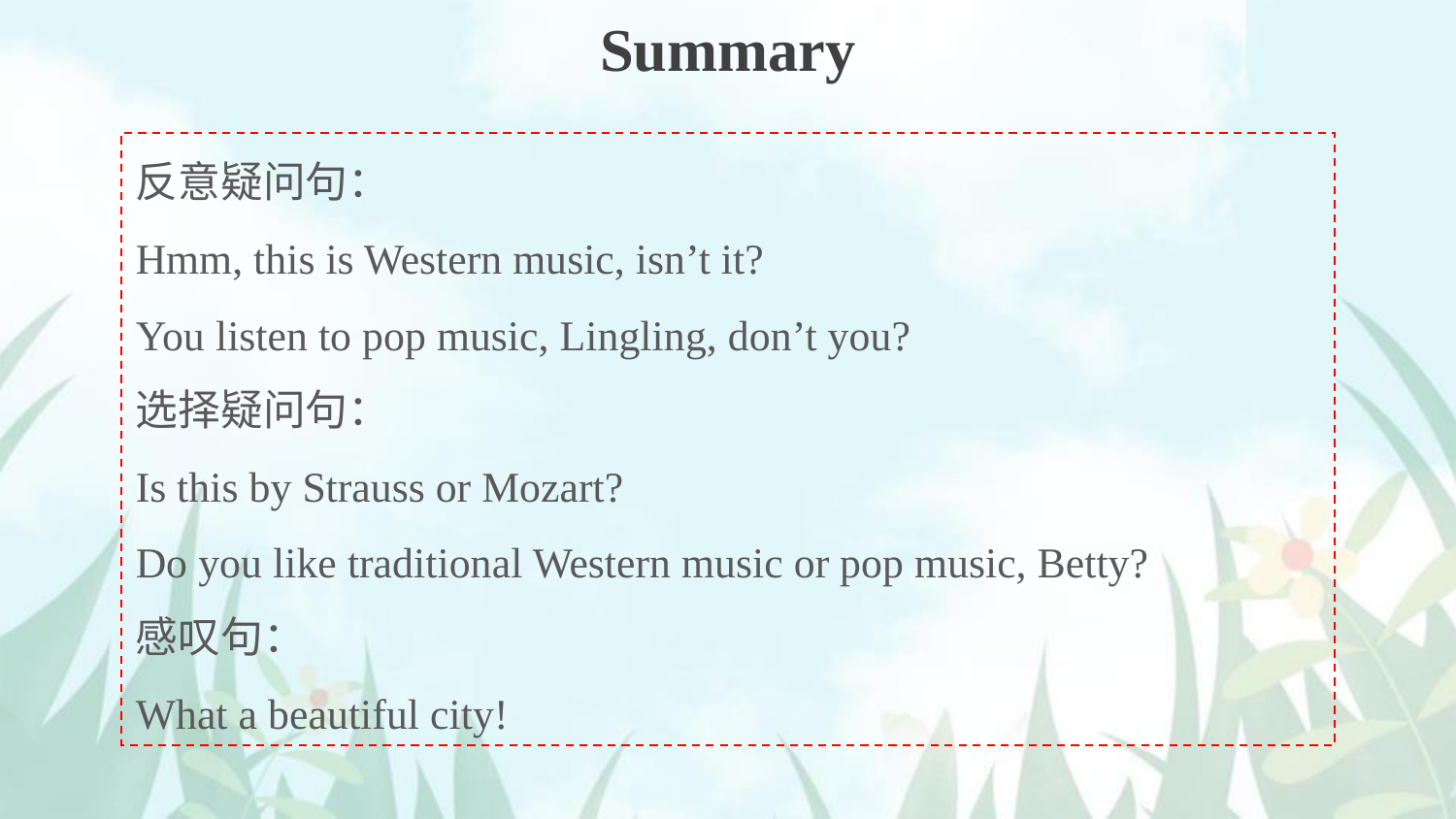

Summary
反意疑问句：
Hmm, this is Western music, isn’t it?
You listen to pop music, Lingling, don’t you?
选择疑问句：
Is this by Strauss or Mozart?
Do you like traditional Western music or pop music, Betty?
感叹句：
What a beautiful city!